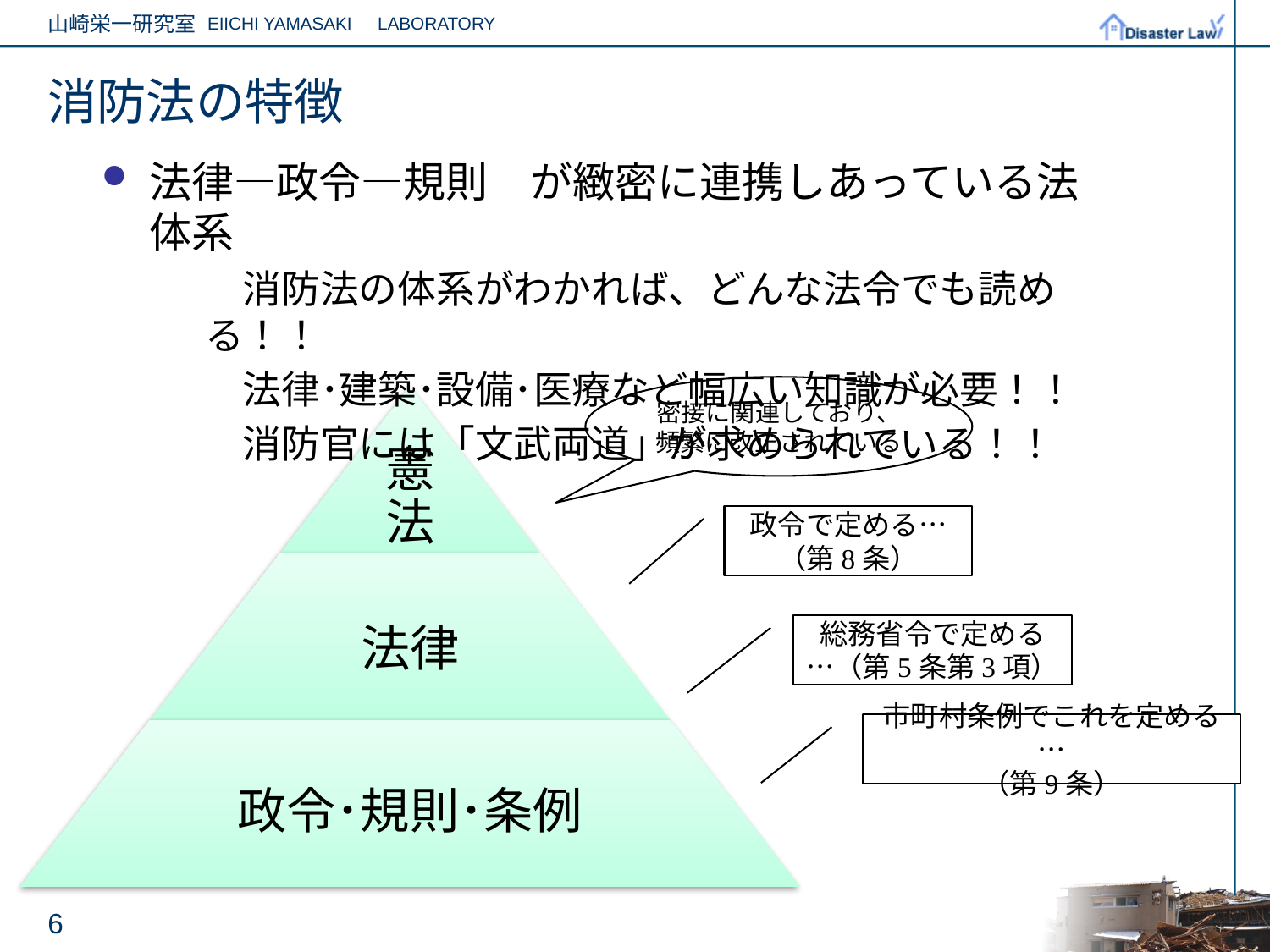

# 消防法の特徴
法律―政令―規則　が緻密に連携しあっている法体系
　　消防法の体系がわかれば、どんな法令でも読める！！
　　法律･建築･設備･医療など幅広い知識が必要！！
　　消防官には「文武両道」が求められている！！
密接に関連しており、
頻繁に改正されている
憲法
法律
政令･規則･条例
政令で定める…
（第8条）
総務省令で定める…（第5条第3項）
市町村条例でこれを定める…
（第9条）
6